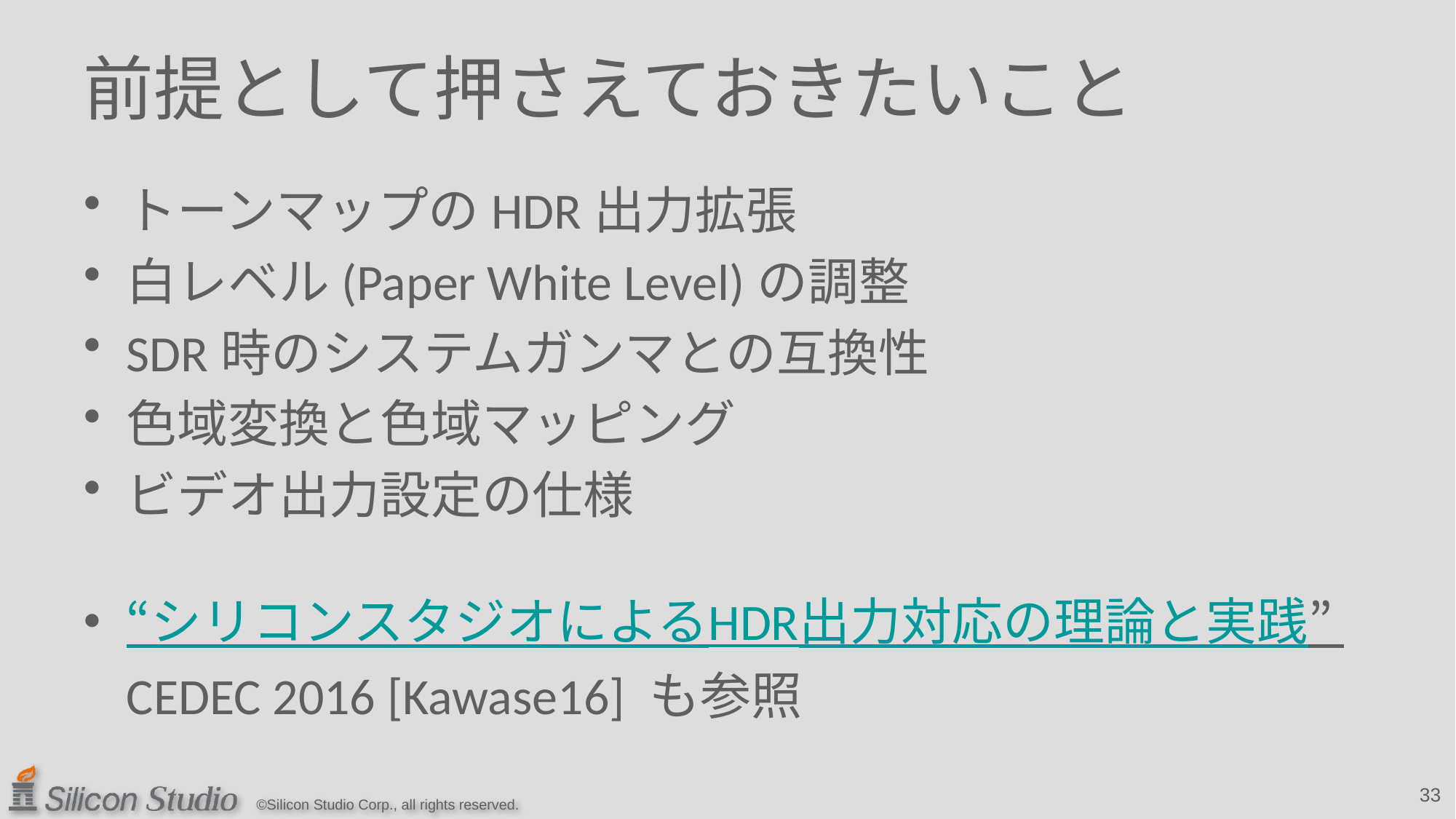

# 前提として押さえておきたいこと
トーンマップのHDR出力拡張
白レベル(Paper White Level)の調整
SDR時のシステムガンマとの互換性
色域変換と色域マッピング
ビデオ出力設定の仕様

“シリコンスタジオによるHDR出力対応の理論と実践” CEDEC 2016 [Kawase16] も参照

33